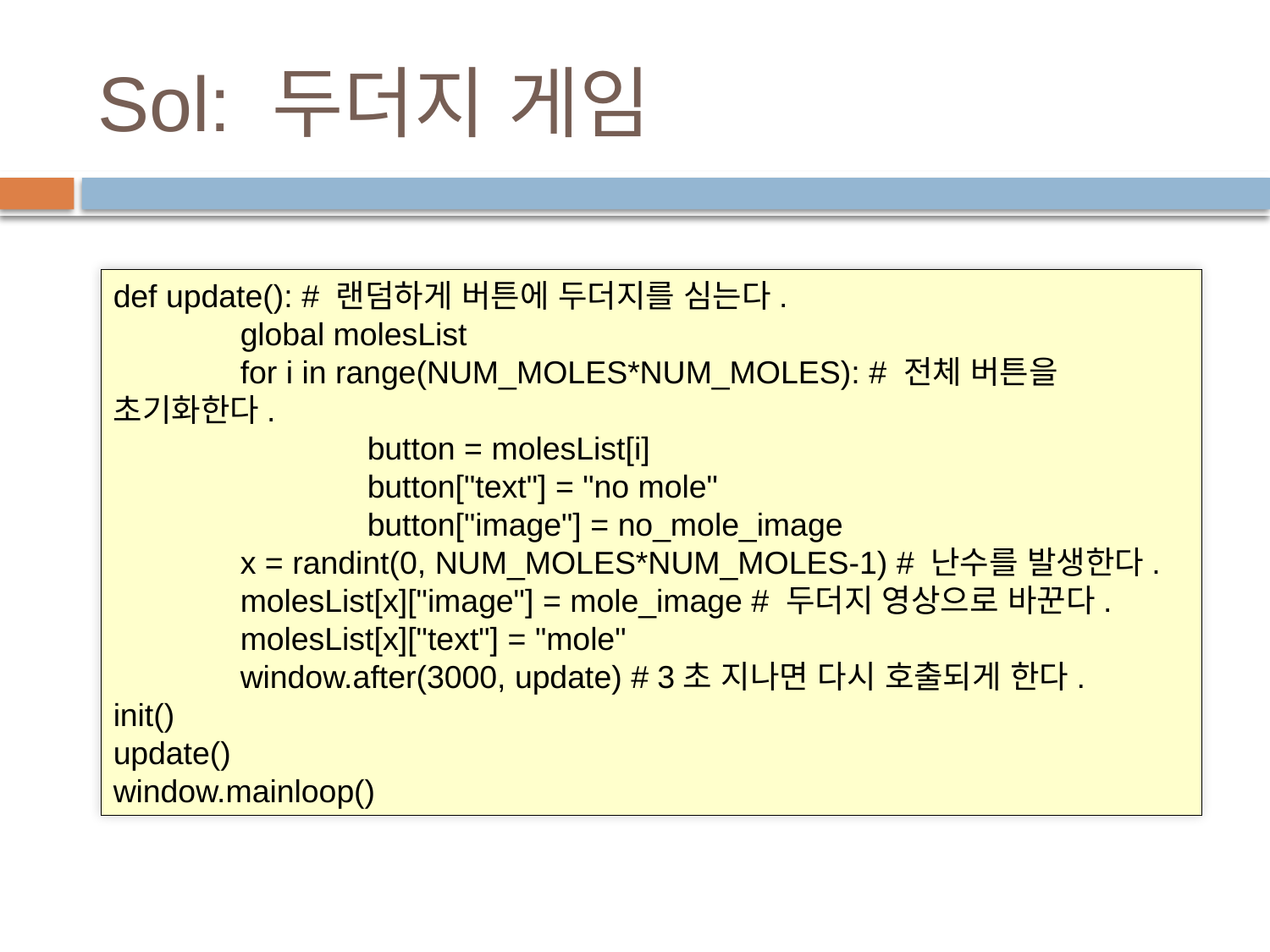

# Sol: 두더지 게임
def update(): # 랜덤하게 버튼에 두더지를 심는다.
	global molesList
	for i in range(NUM_MOLES*NUM_MOLES): # 전체 버튼을 초기화한다.
		button = molesList[i]
		button["text"] = "no mole"
		button["image"] = no_mole_image
	x = randint(0, NUM_MOLES*NUM_MOLES-1) # 난수를 발생한다.
	molesList[x]["image"] = mole_image # 두더지 영상으로 바꾼다.
	molesList[x]["text"] = "mole"
	window.after(3000, update) # 3초 지나면 다시 호출되게 한다.
init()
update()
window.mainloop()